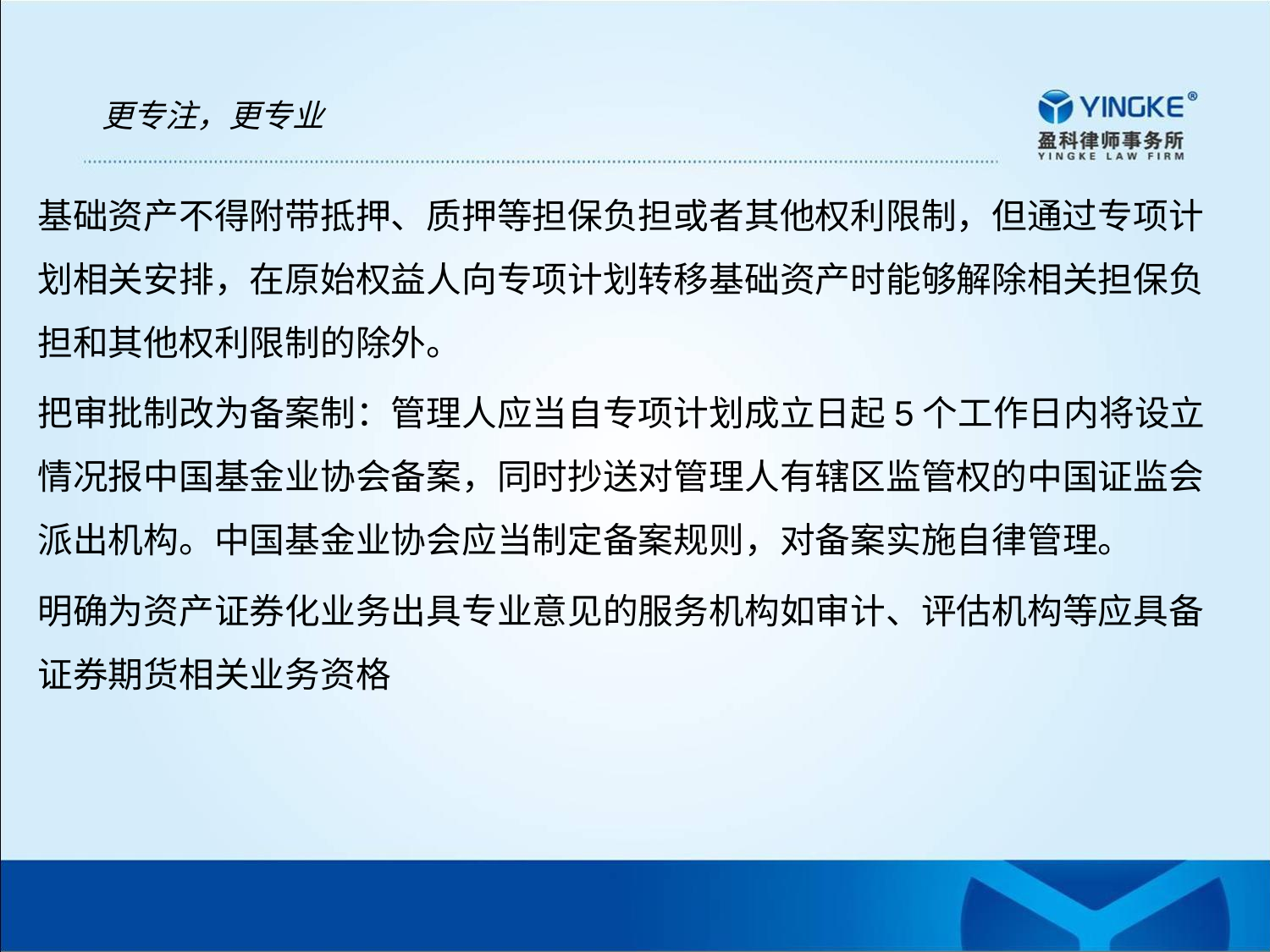

更专注，更专业
基础资产不得附带抵押、质押等担保负担或者其他权利限制，但通过专项计划相关安排，在原始权益人向专项计划转移基础资产时能够解除相关担保负担和其他权利限制的除外。
把审批制改为备案制：管理人应当自专项计划成立日起5个工作日内将设立情况报中国基金业协会备案，同时抄送对管理人有辖区监管权的中国证监会派出机构。中国基金业协会应当制定备案规则，对备案实施自律管理。
明确为资产证券化业务出具专业意见的服务机构如审计、评估机构等应具备证券期货相关业务资格